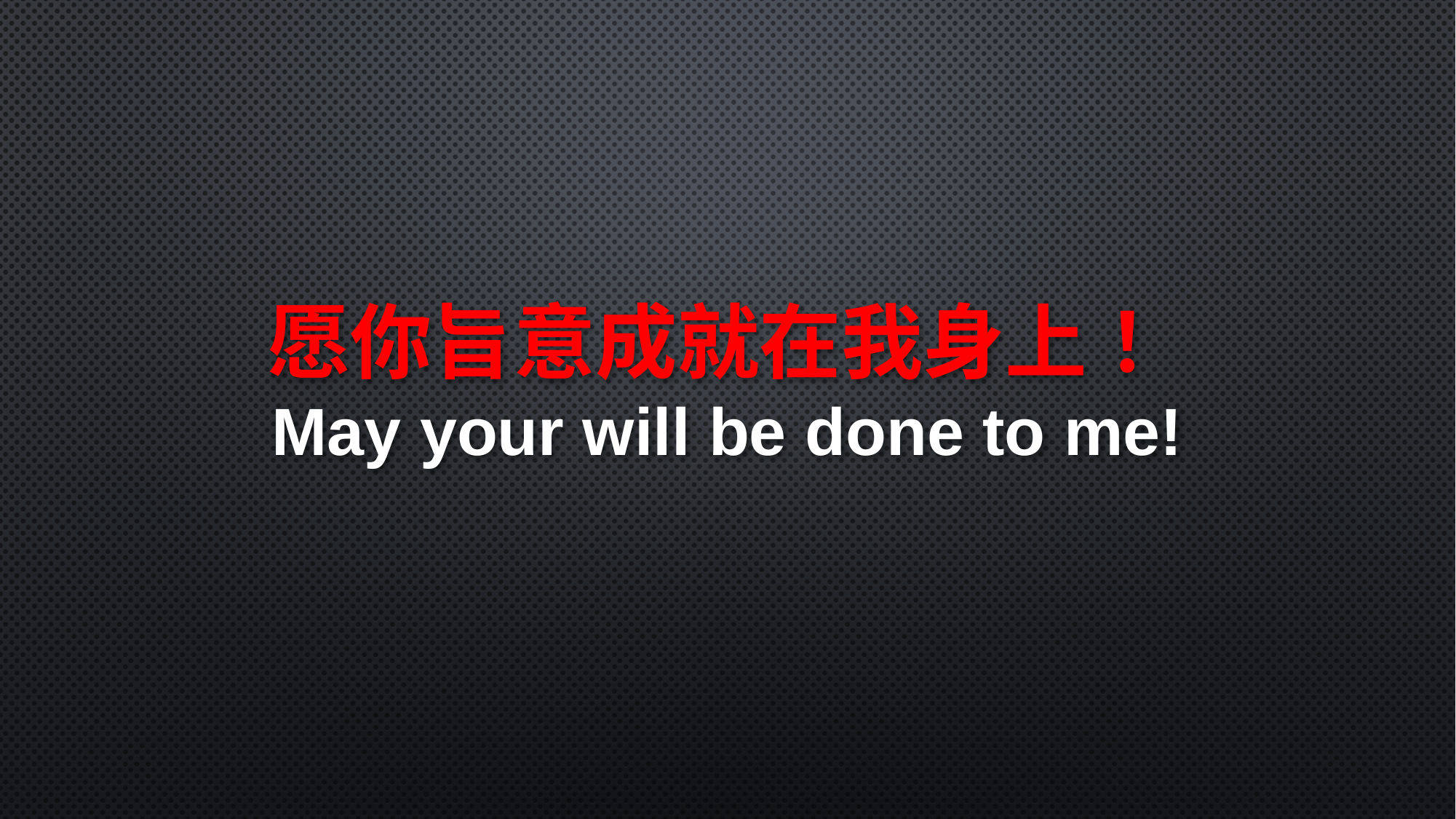

愿你旨意成就在我身上！
May your will be done to me!